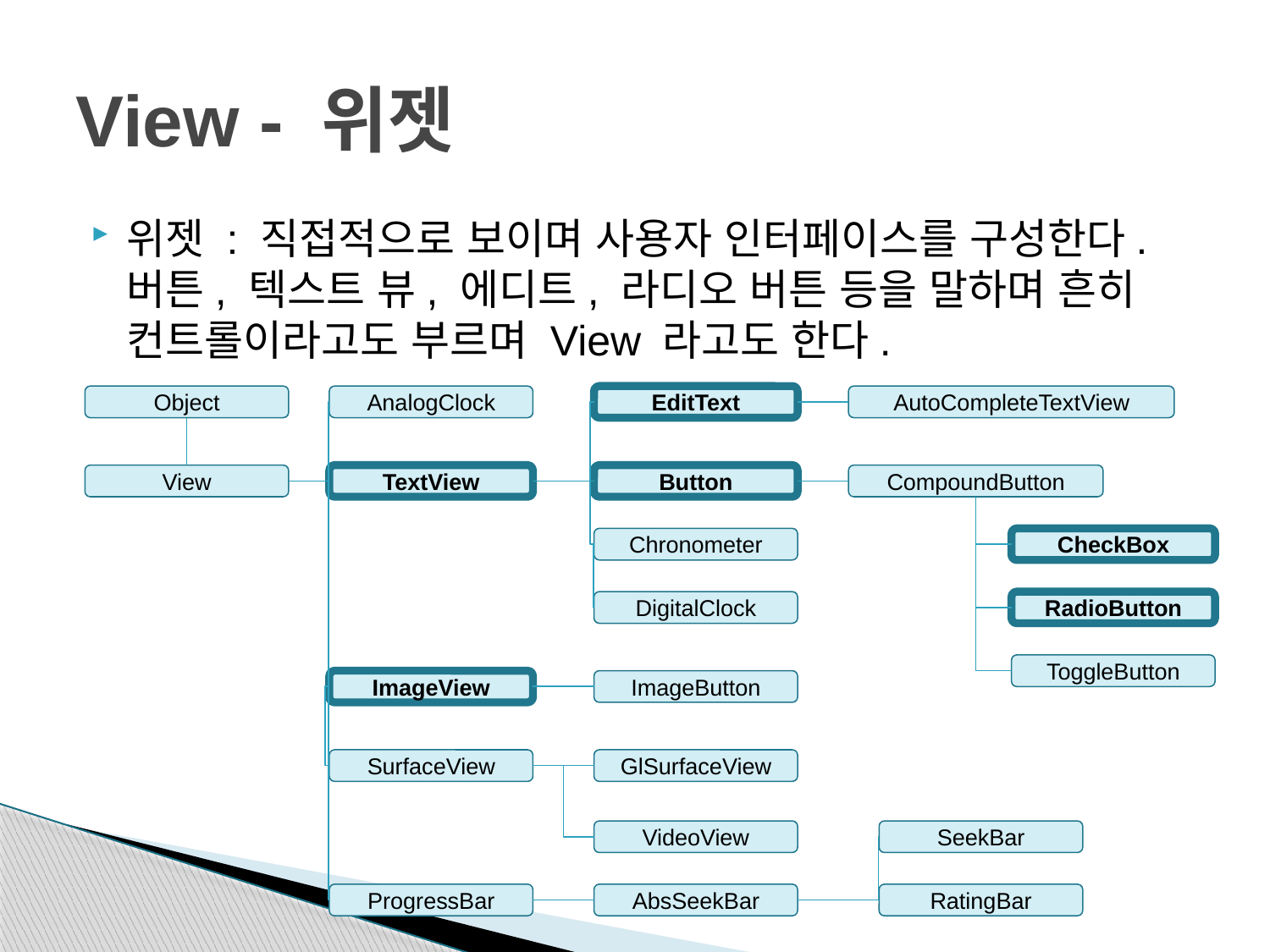

# View - 위젯
위젯 : 직접적으로 보이며 사용자 인터페이스를 구성한다. 버튼, 텍스트 뷰, 에디트, 라디오 버튼 등을 말하며 흔히 컨트롤이라고도 부르며 View 라고도 한다.
Object
AnalogClock
EditText
AutoCompleteTextView
View
TextView
Button
CompoundButton
Chronometer
CheckBox
DigitalClock
RadioButton
ToggleButton
ImageView
ImageButton
SurfaceView
GlSurfaceView
VideoView
SeekBar
ProgressBar
AbsSeekBar
RatingBar